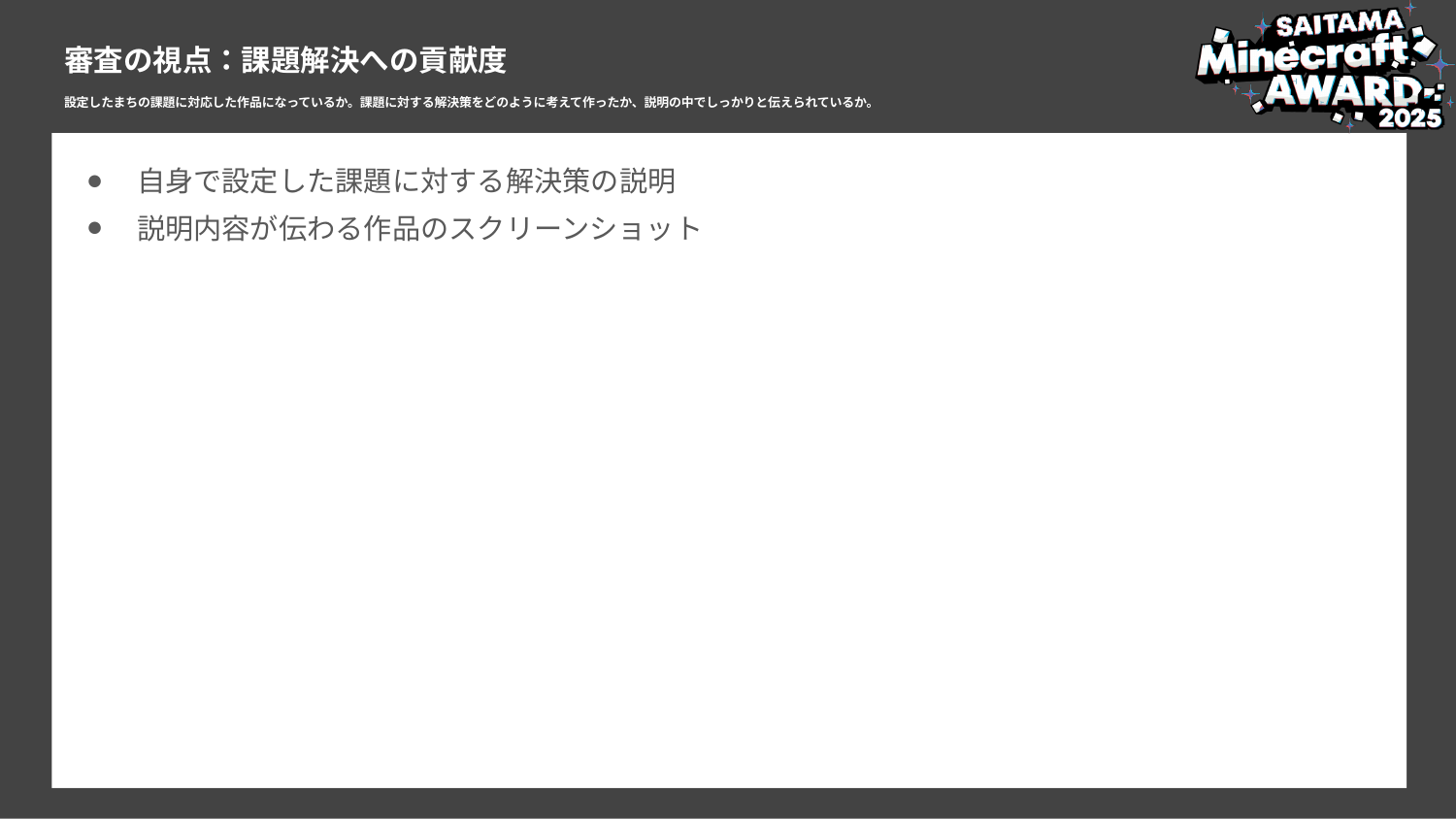

審査の視点：課題解決への貢献度

設定したまちの課題に対応した作品になっているか。課題に対する解決策をどのように考えて作ったか、説明の中でしっかりと伝えられているか。
自身で設定した課題に対する解決策の説明
説明内容が伝わる作品のスクリーンショット